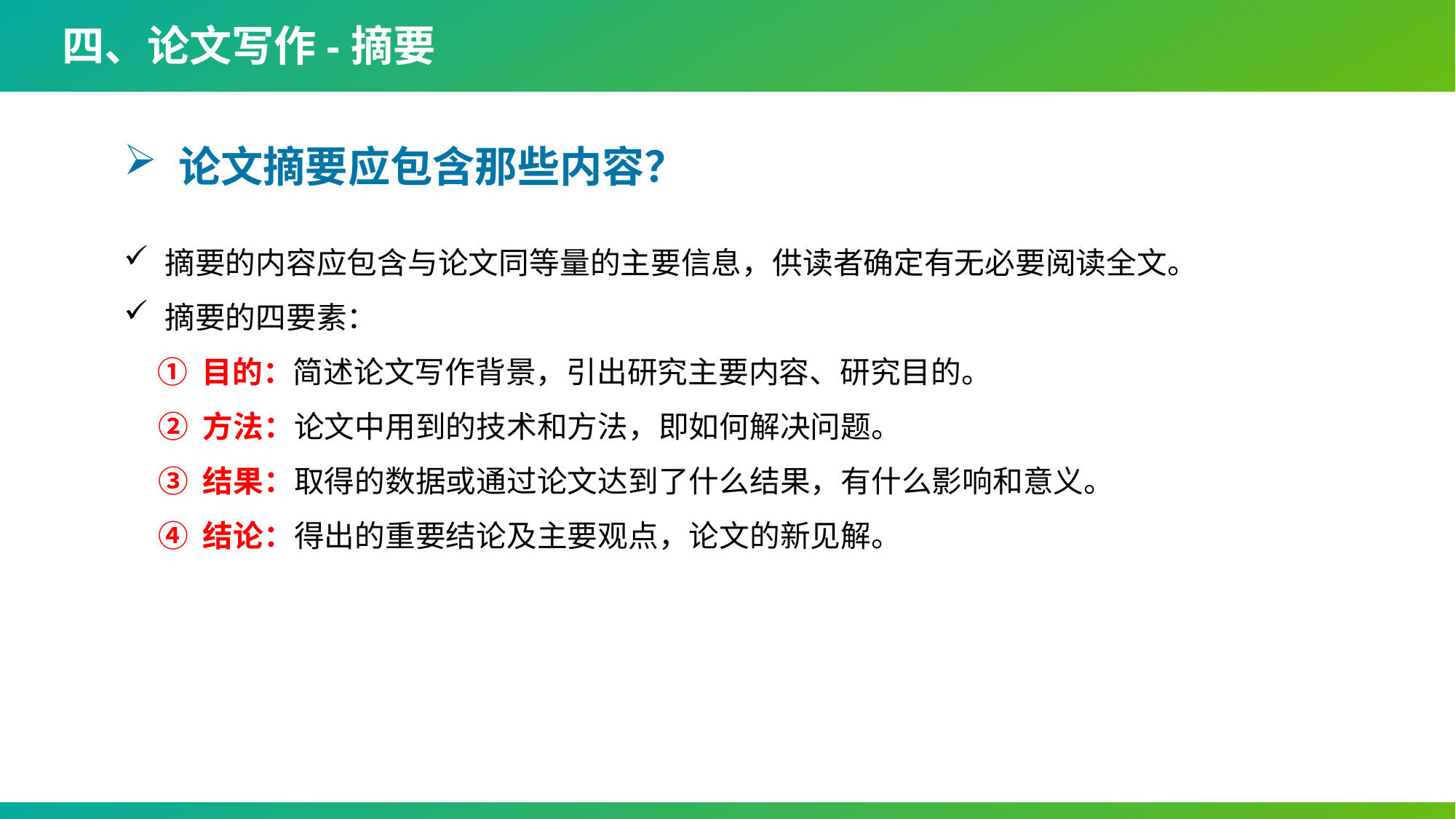

四、论文写作-摘要
论文摘要应包含那些内容？
摘要的内容应包含与论文同等量的主要信息，供读者确定有无必要阅读全文。
摘要的四要素：
     ① 目的：简述论文写作背景，引出研究主要内容、研究目的。
     ② 方法：论文中用到的技术和方法，即如何解决问题。
     ③ 结果：取得的数据或通过论文达到了什么结果，有什么影响和意义。
     ④ 结论：得出的重要结论及主要观点，论文的新见解。